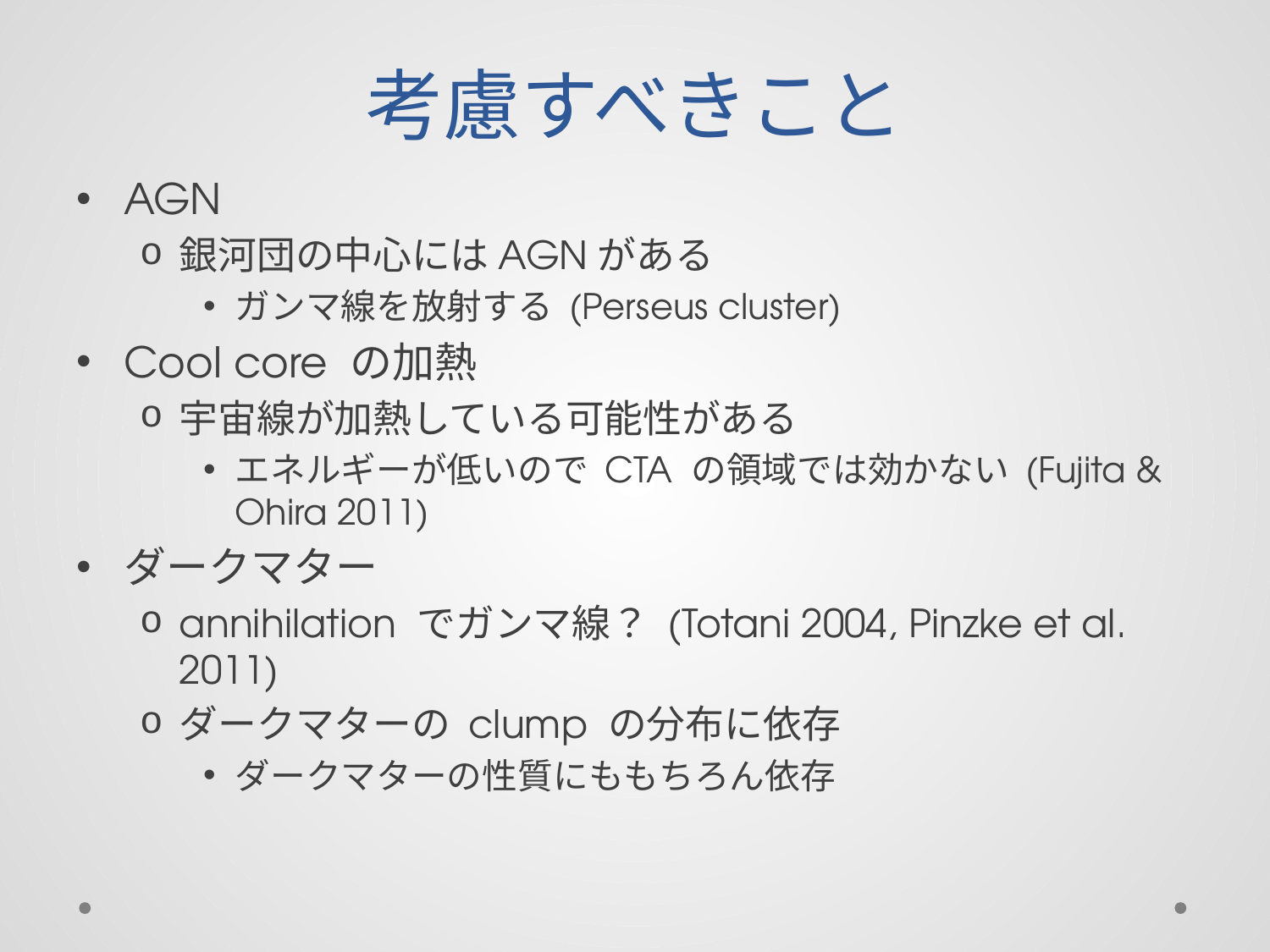

# 考慮すべきこと
AGN
銀河団の中心にはAGNがある
ガンマ線を放射する (Perseus cluster)
Cool core の加熱
宇宙線が加熱している可能性がある
エネルギーが低いので CTA の領域では効かない (Fujita & Ohira 2011)
ダークマター
annihilation でガンマ線？ (Totani 2004, Pinzke et al. 2011)
ダークマターの clump の分布に依存
ダークマターの性質にももちろん依存